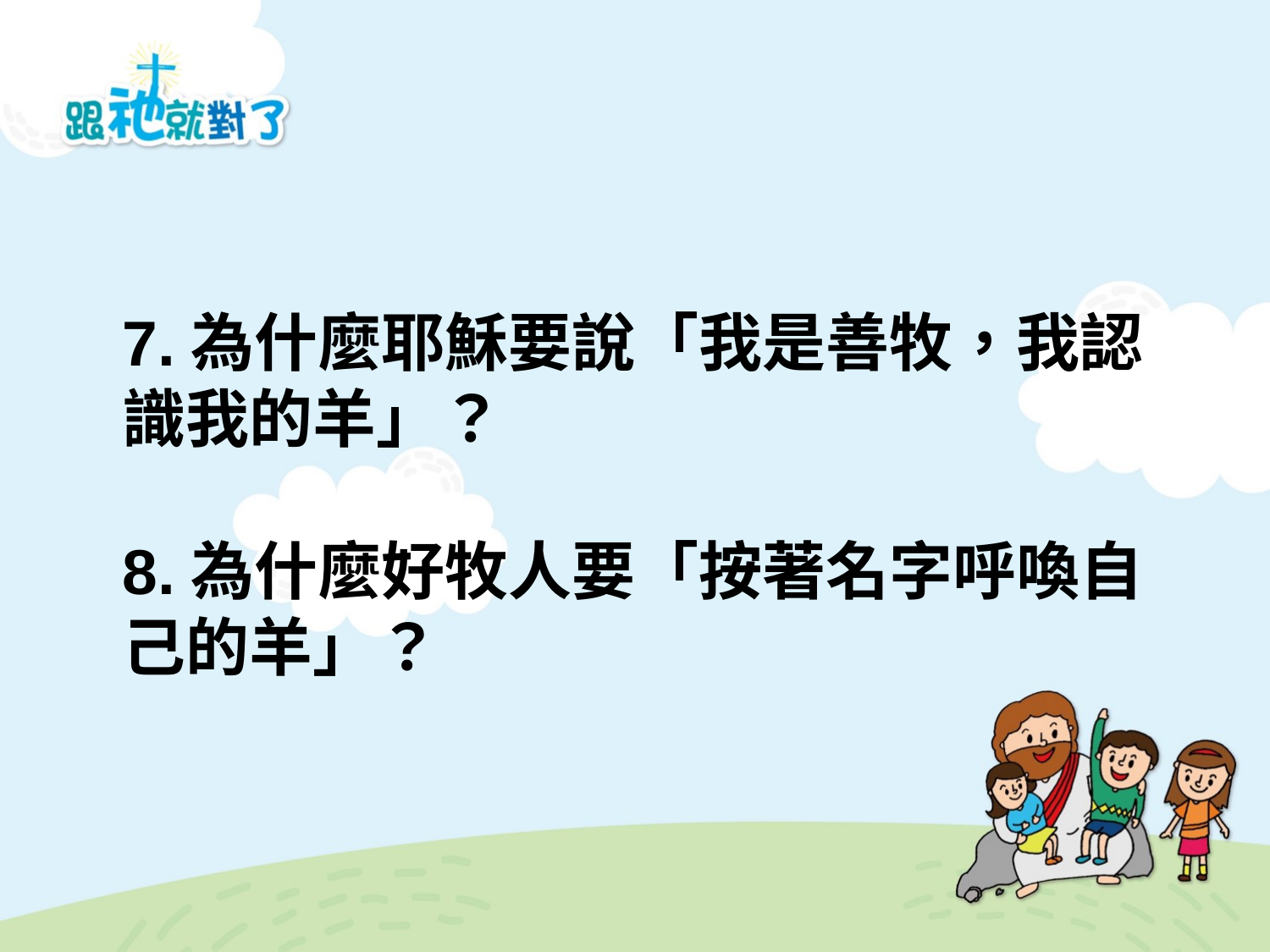

7.為什麼耶穌要說「我是善牧，我認識我的羊」？

8.為什麼好牧人要「按著名字呼喚自己的羊」？